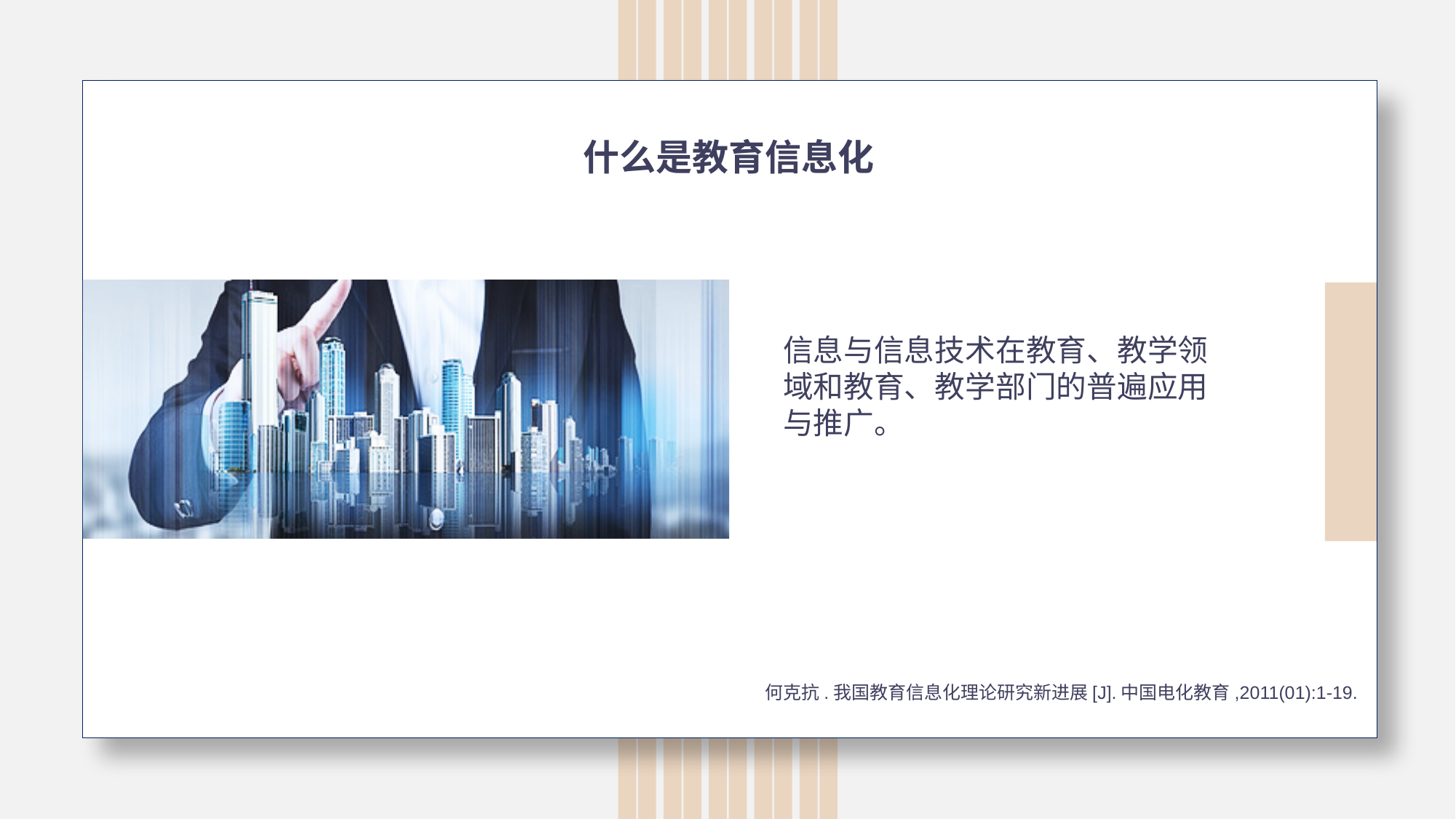

什么是教育信息化

信息与信息技术在教育、教学领域和教育、教学部门的普遍应用与推广。
何克抗.我国教育信息化理论研究新进展[J].中国电化教育,2011(01):1-19.
。